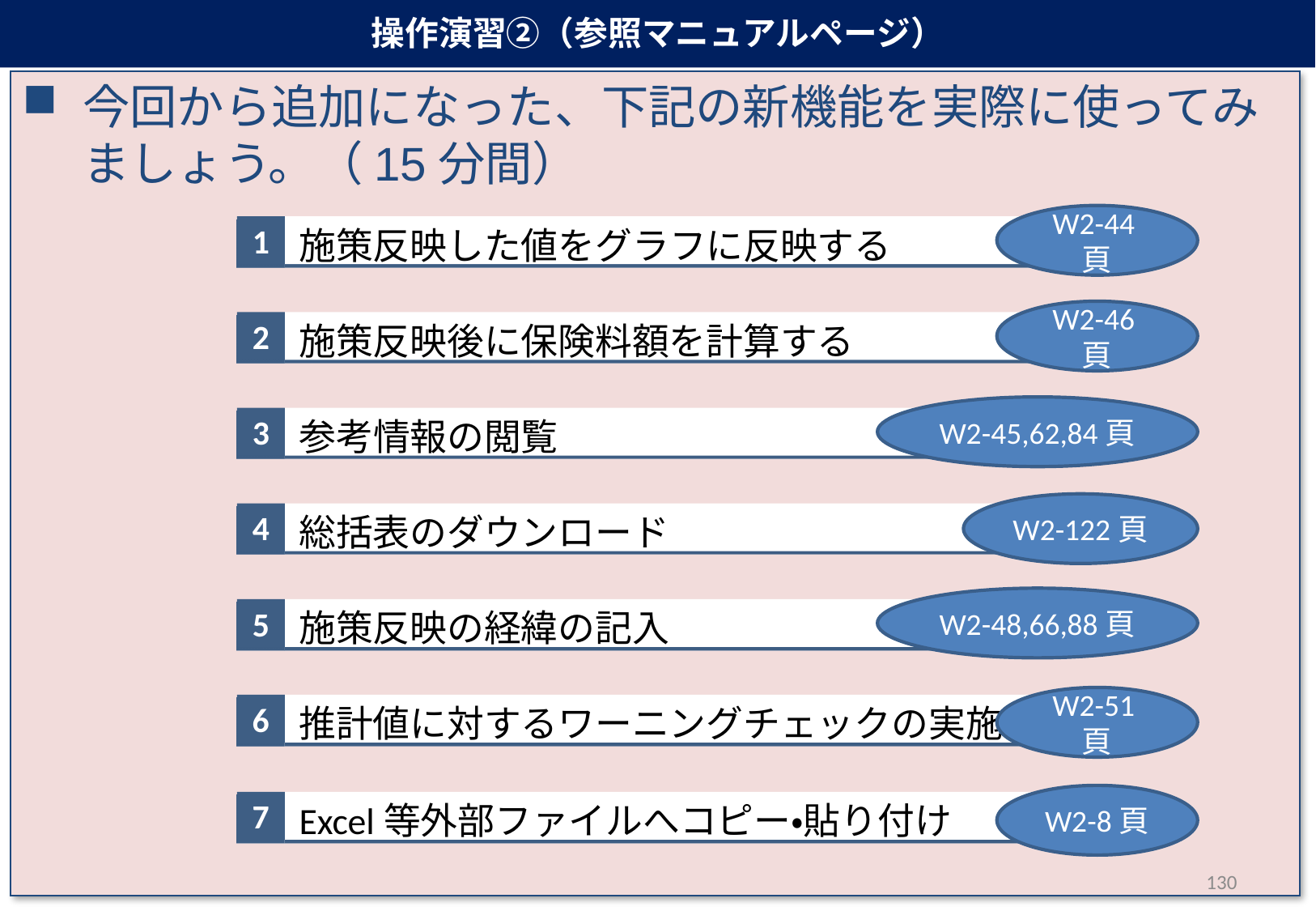

操作演習②（参照マニュアルページ）

今回から追加になった、下記の新機能を実際に使ってみましょう。（15分間）

W2-44頁
1
施策反映した値をグラフに反映する
2
施策反映後に保険料額を計算する
3
参考情報の閲覧
4
総括表のダウンロード
5
施策反映の経緯の記入
6
推計値に対するワーニングチェックの実施
W2-46頁
W2-45,62,84頁
W2-122頁
W2-48,66,88頁
W2-51頁
W2-8頁
7
Excel等外部ファイルへコピー・貼り付け
130